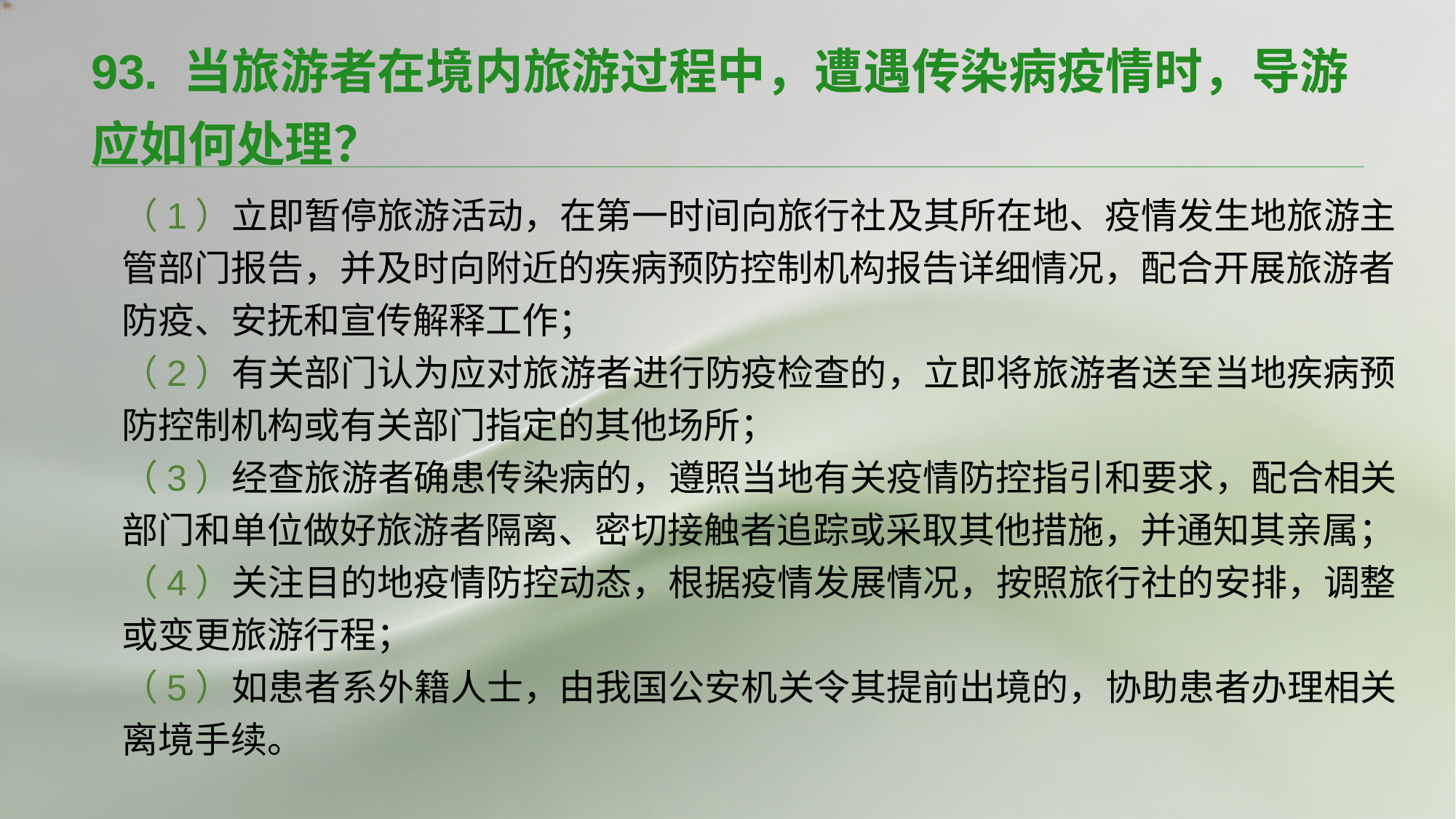

93. 当旅游者在境内旅游过程中，遭遇传染病疫情时，导游应如何处理？
（1）立即暂停旅游活动，在第一时间向旅行社及其所在地、疫情发生地旅游主管部门报告，并及时向附近的疾病预防控制机构报告详细情况，配合开展旅游者防疫、安抚和宣传解释工作；
（2）有关部门认为应对旅游者进行防疫检查的，立即将旅游者送至当地疾病预防控制机构或有关部门指定的其他场所；
（3）经查旅游者确患传染病的，遵照当地有关疫情防控指引和要求，配合相关部门和单位做好旅游者隔离、密切接触者追踪或采取其他措施，并通知其亲属；
（4）关注目的地疫情防控动态，根据疫情发展情况，按照旅行社的安排，调整或变更旅游行程；
（5）如患者系外籍人士，由我国公安机关令其提前出境的，协助患者办理相关离境手续。